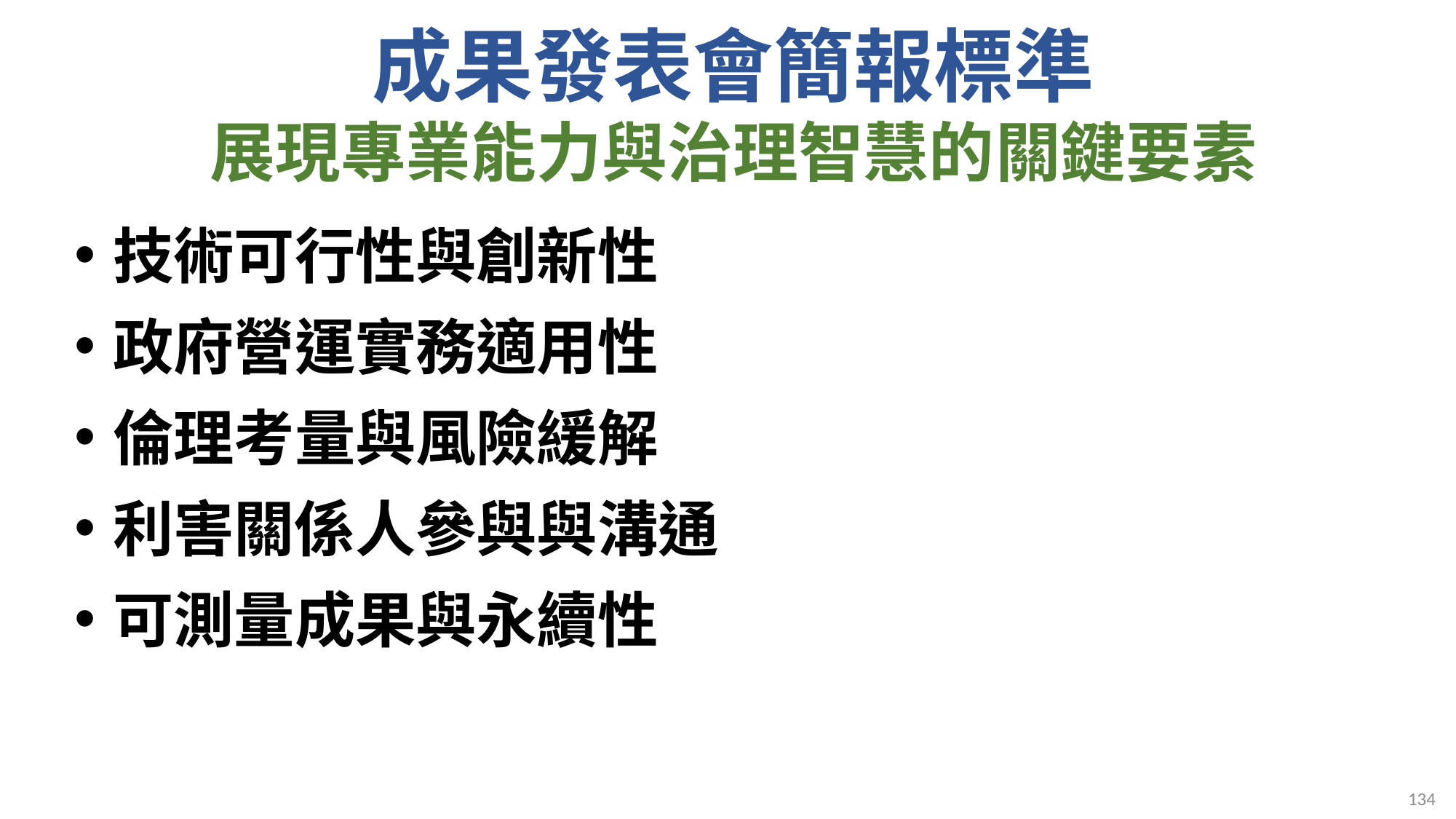

# 成果發表會簡報標準 展現專業能力與治理智慧的關鍵要素
技術可行性與創新性
政府營運實務適用性
倫理考量與風險緩解
利害關係人參與與溝通
可測量成果與永續性
134